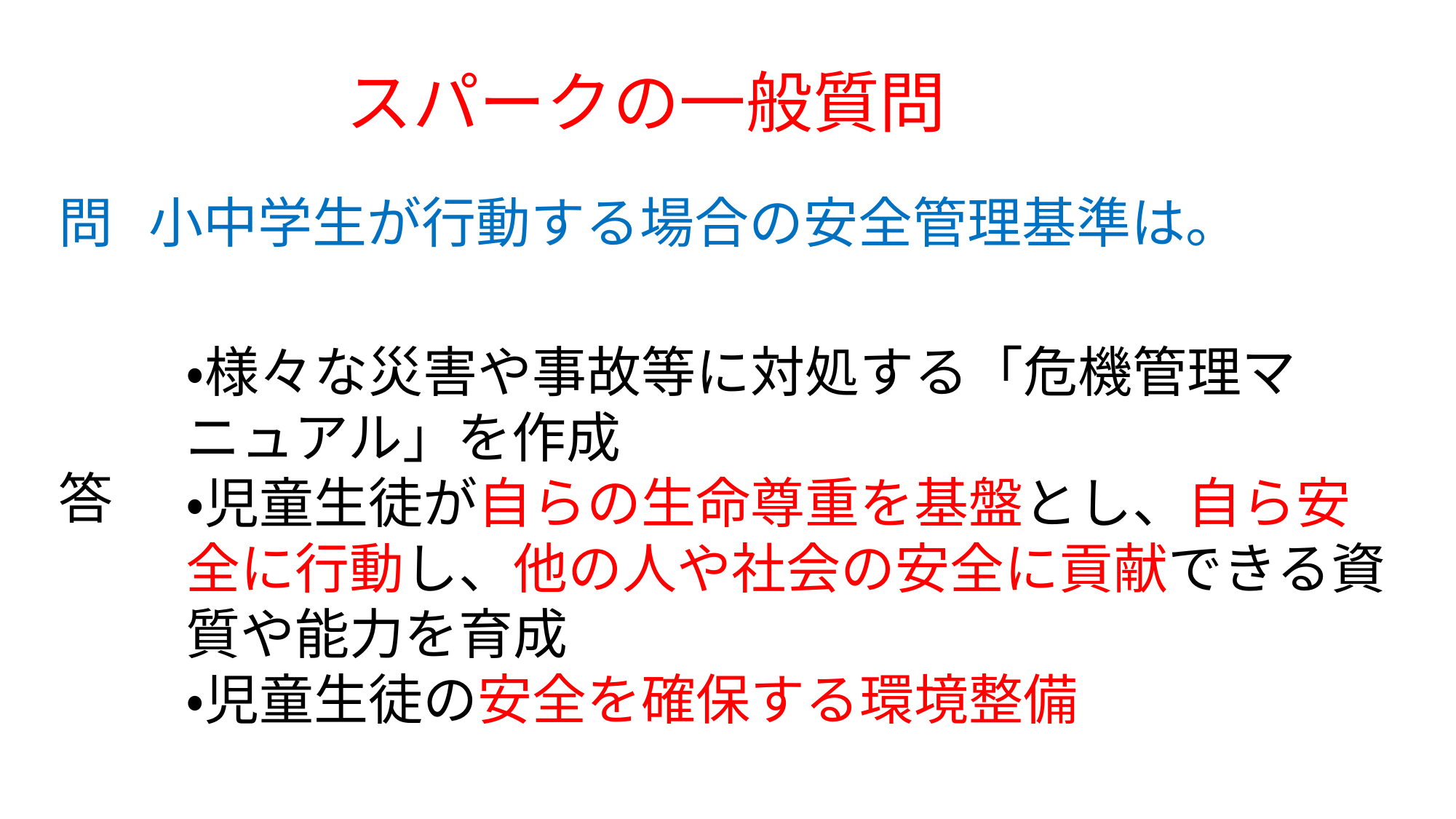

スパークの一般質問
問
小中学生が行動する場合の安全管理基準は。
・様々な災害や事故等に対処する「危機管理マニュアル」を作成
・児童生徒が自らの生命尊重を基盤とし、自ら安全に行動し、他の人や社会の安全に貢献できる資質や能力を育成
・児童生徒の安全を確保する環境整備
答